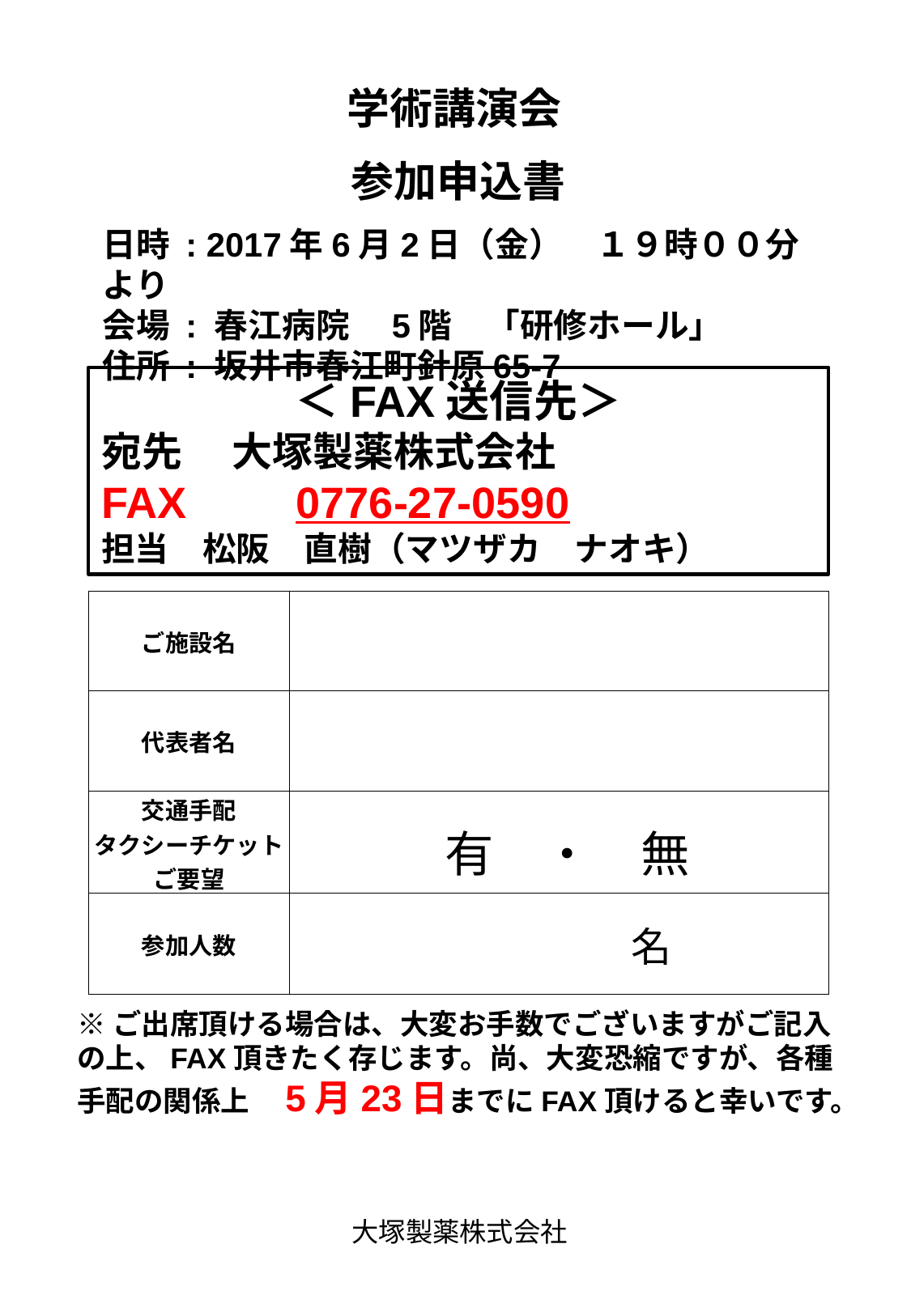

学術講演会
参加申込書
日時 : 2017年6月2日（金）　１９時００分より
会場 : 春江病院　5階　「研修ホール」
住所 : 坂井市春江町針原65-7
＜FAX送信先＞
宛先　 大塚製薬株式会社
FAX　　0776-27-0590
担当　松阪　直樹（マツザカ　ナオキ）
| ご施設名 |  |
| --- | --- |
| 代表者名 |  |
| 交通手配 タクシーチケット ご要望 | 有　・　無 |
| 参加人数 | 名 |
※ご出席頂ける場合は、大変お手数でございますがご記入の上、FAX頂きたく存じます。尚、大変恐縮ですが、各種手配の関係上　5月23日までにFAX頂けると幸いです。
大塚製薬株式会社